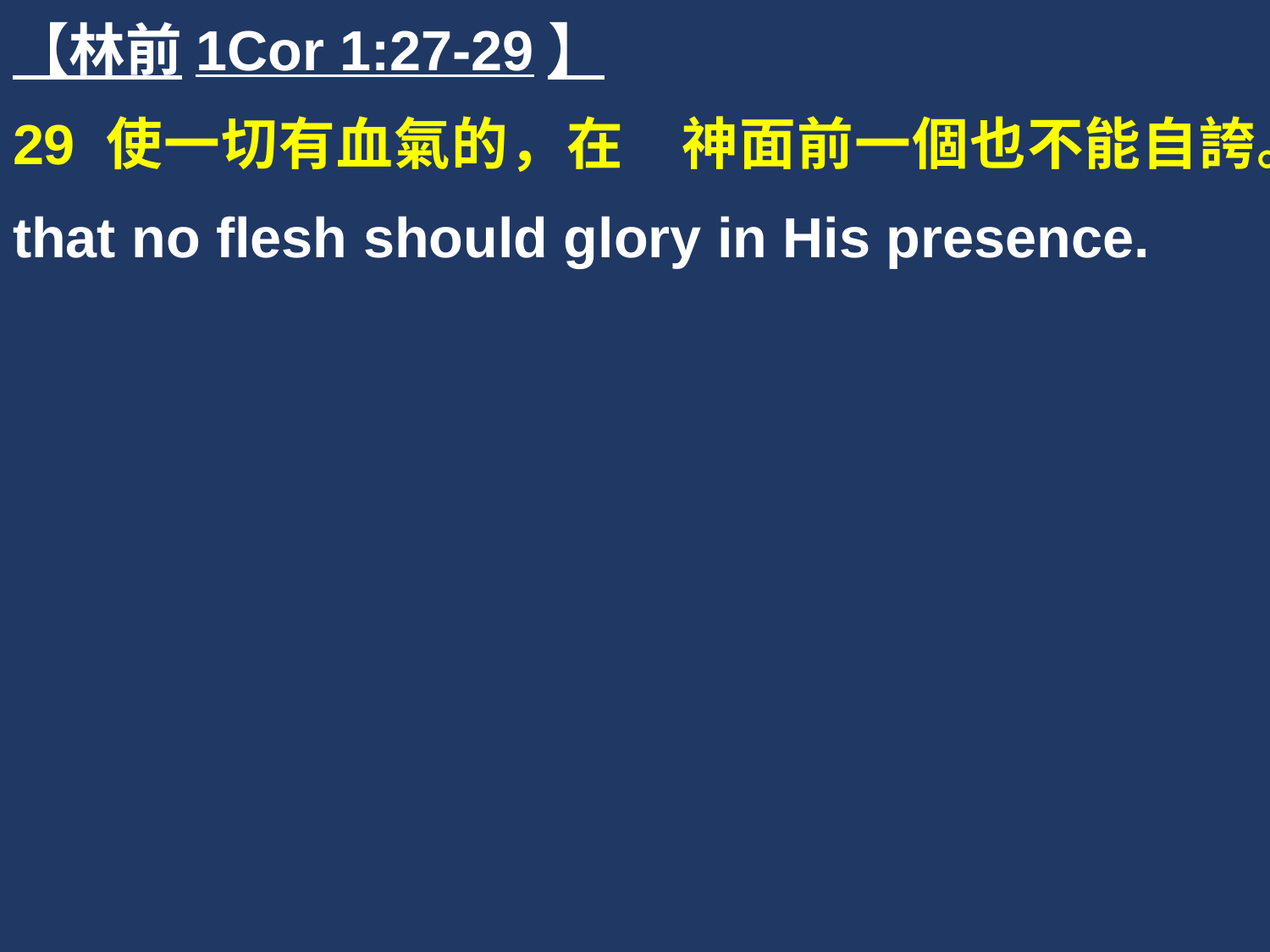

【林前1Cor 1:27-29】
29 使一切有血氣的，在　神面前一個也不能自誇。
that no flesh should glory in His presence.